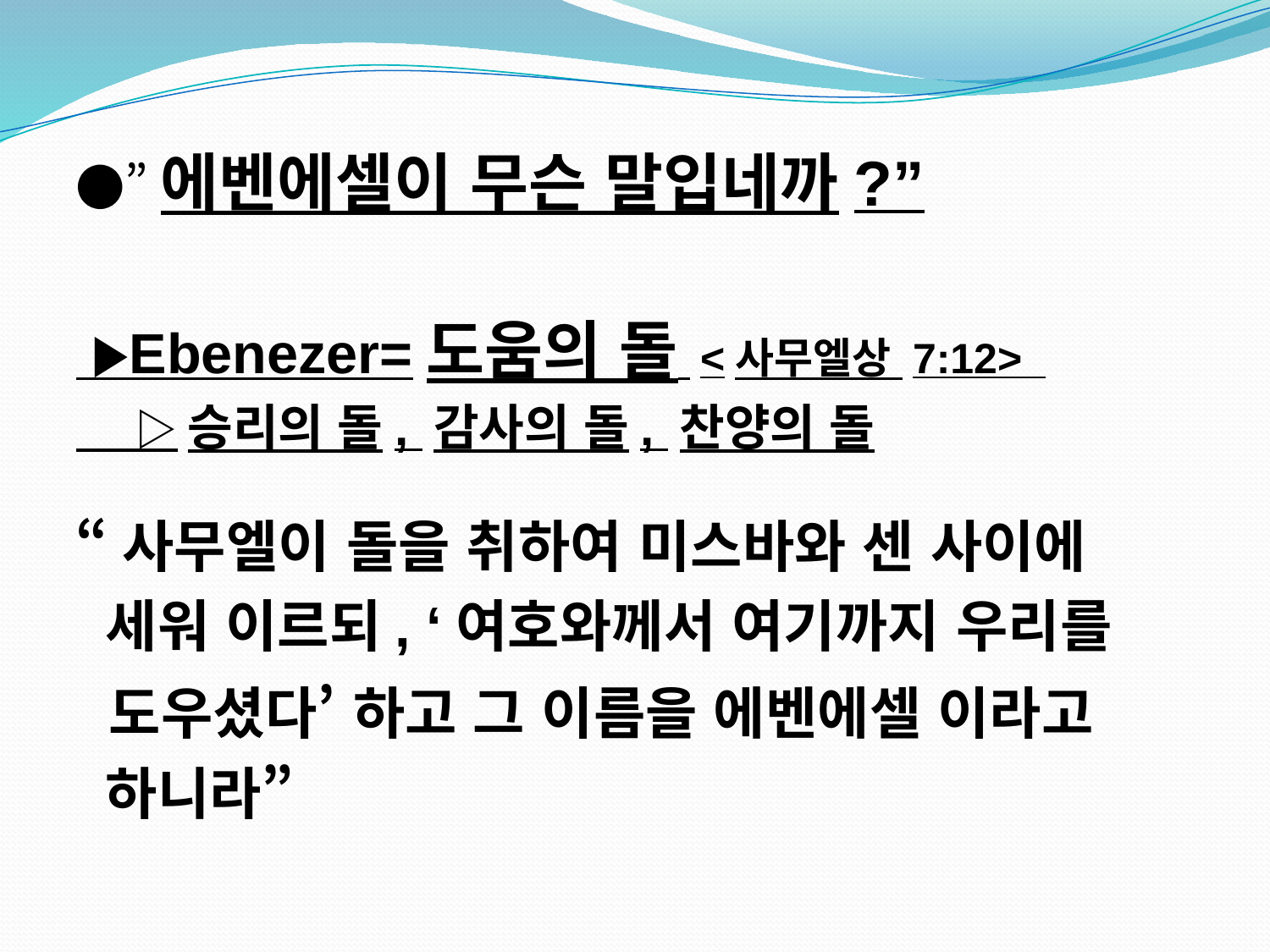

●”에벤에셀이 무슨 말입네까?”

 ▶Ebenezer=도움의 돌 <사무엘상 7:12>
     ▷승리의 돌, 감사의 돌, 찬양의 돌

“사무엘이 돌을 취하여 미스바와 센 사이에
 세워 이르되, ‘여호와께서 여기까지 우리를
 도우셨다’ 하고 그 이름을 에벤에셀 이라고
 하니라”